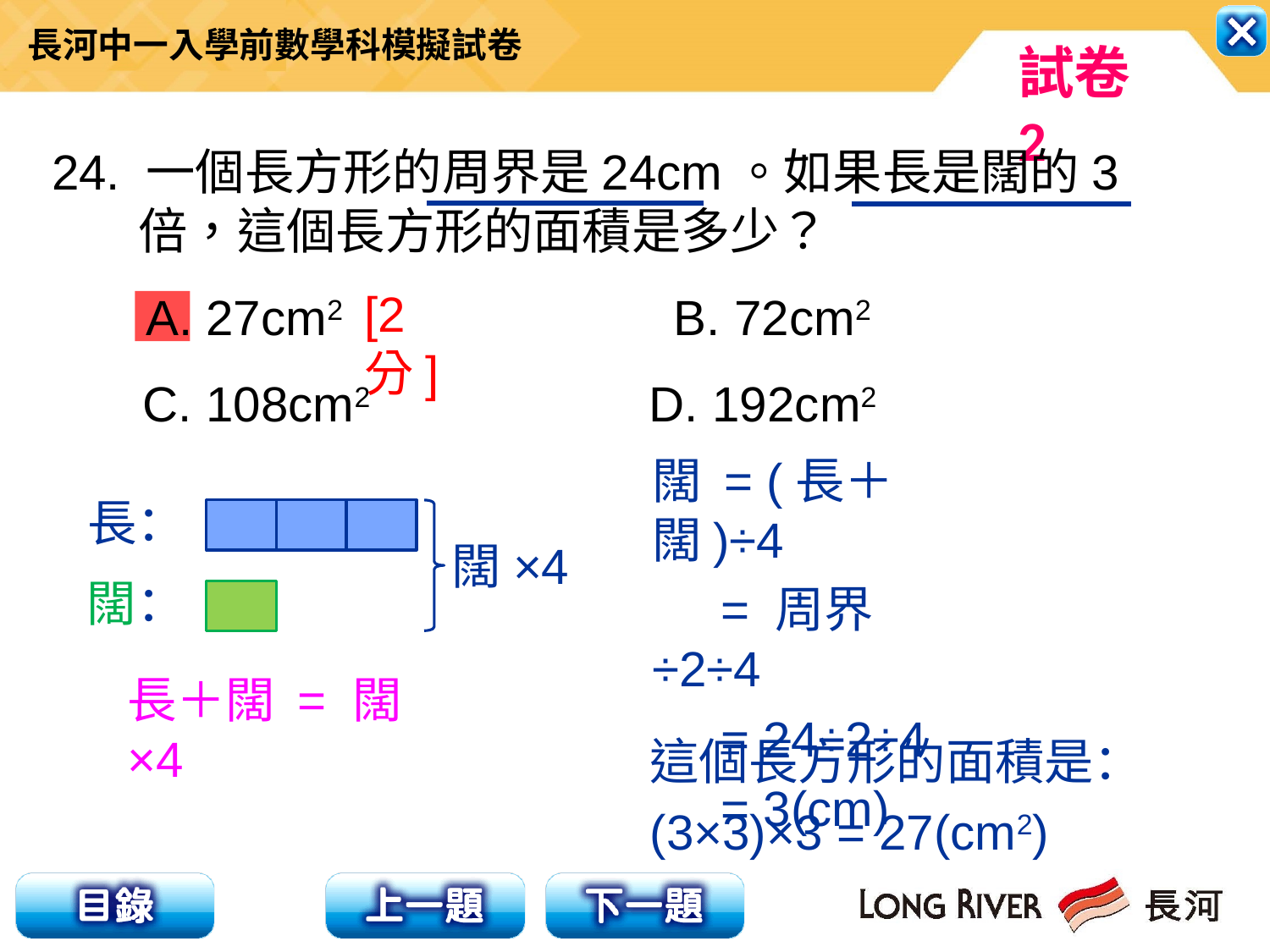

24. 一個長方形的周界是24cm。如果長是闊的3倍，這個長方形的面積是多少？
[2分]
 A. 27cm2  　　　　  　 B. 72cm2

C. 108cm2     　　        D. 192cm2
闊 = (長＋闊)÷4
     = 周界÷2÷4
     = 24÷2÷4
     = 3(cm)
長：

闊×4
闊：

長＋闊 = 闊×4
這個長方形的面積是：
(3×3)×3 = 27(cm2)